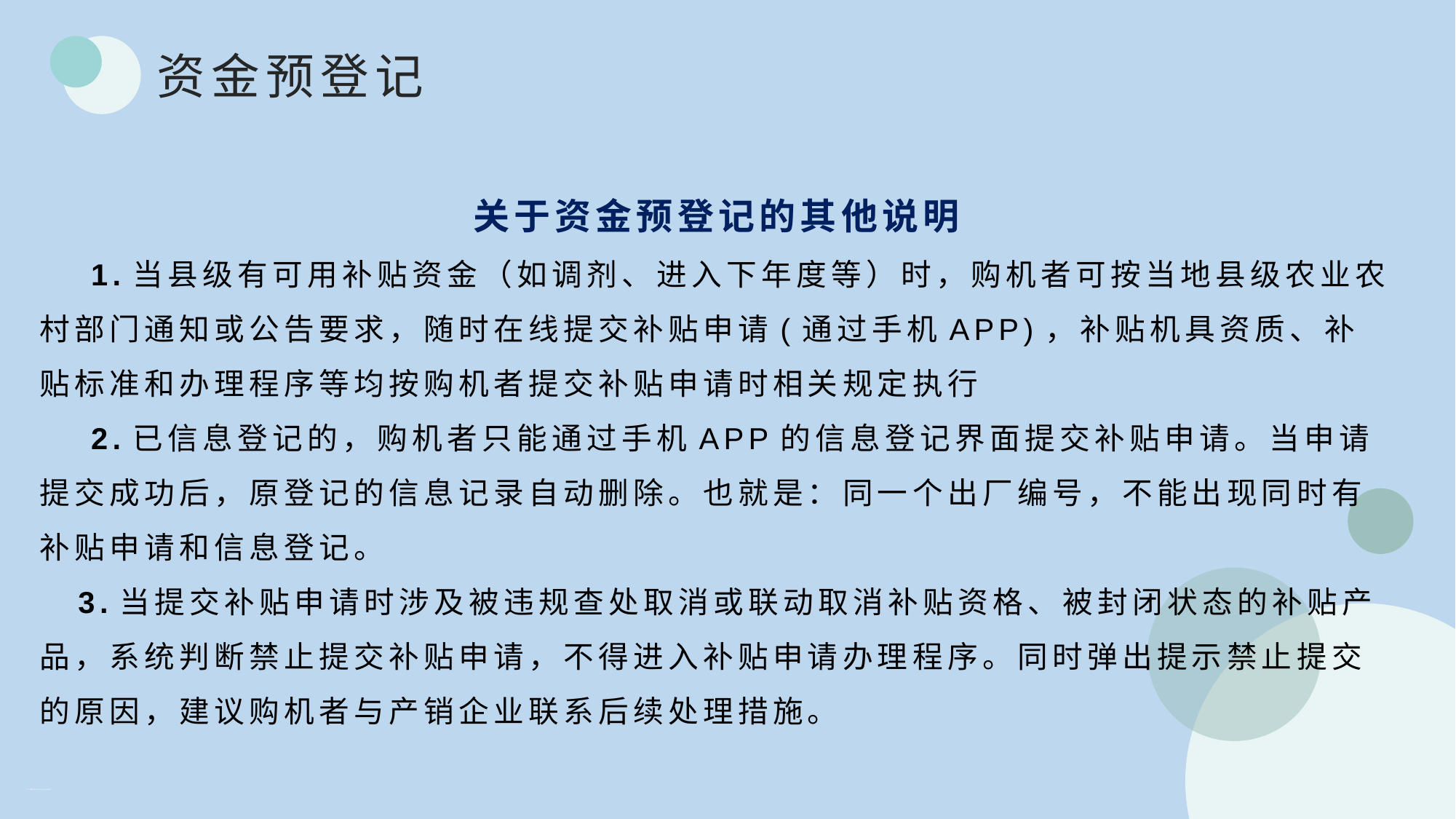

资金预登记
关于资金预登记的其他说明
    1.当县级有可用补贴资金（如调剂、进入下年度等）时，购机者可按当地县级农业农村部门通知或公告要求，随时在线提交补贴申请(通过手机APP)，补贴机具资质、补贴标准和办理程序等均按购机者提交补贴申请时相关规定执行
    2.已信息登记的，购机者只能通过手机APP的信息登记界面提交补贴申请。当申请提交成功后，原登记的信息记录自动删除。也就是：同一个出厂编号，不能出现同时有补贴申请和信息登记。
   3.当提交补贴申请时涉及被违规查处取消或联动取消补贴资格、被封闭状态的补贴产品，系统判断禁止提交补贴申请，不得进入补贴申请办理程序。同时弹出提示禁止提交的原因，建议购机者与产销企业联系后续处理措施。

PPT模板 http://www.1ppt.com/moban/